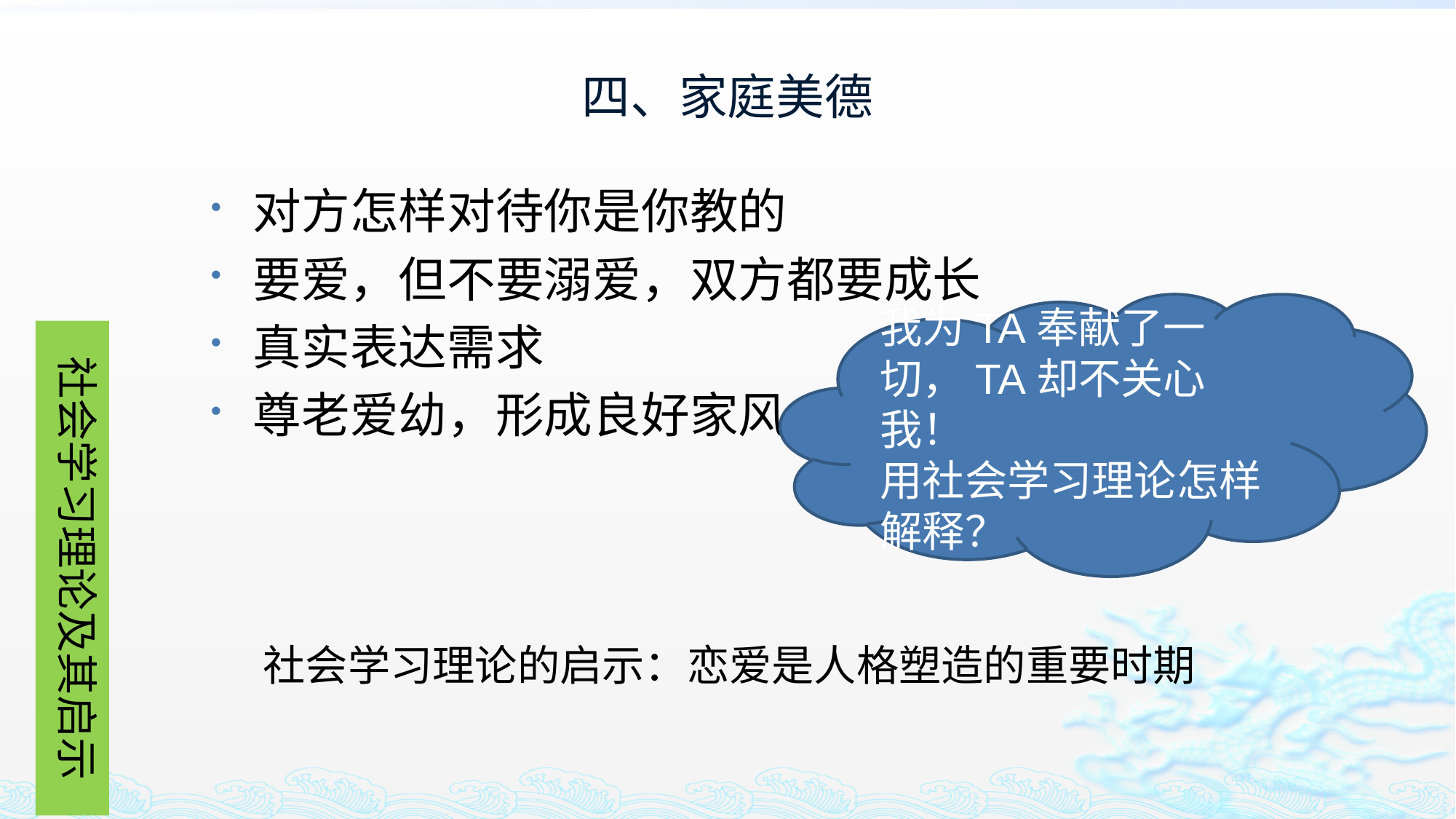

# 四、家庭美德
对方怎样对待你是你教的
要爱，但不要溺爱，双方都要成长
真实表达需求
尊老爱幼，形成良好家风
我为TA奉献了一切，TA却不关心我！
用社会学习理论怎样解释？
社会学习理论及其启示
社会学习理论的启示：恋爱是人格塑造的重要时期